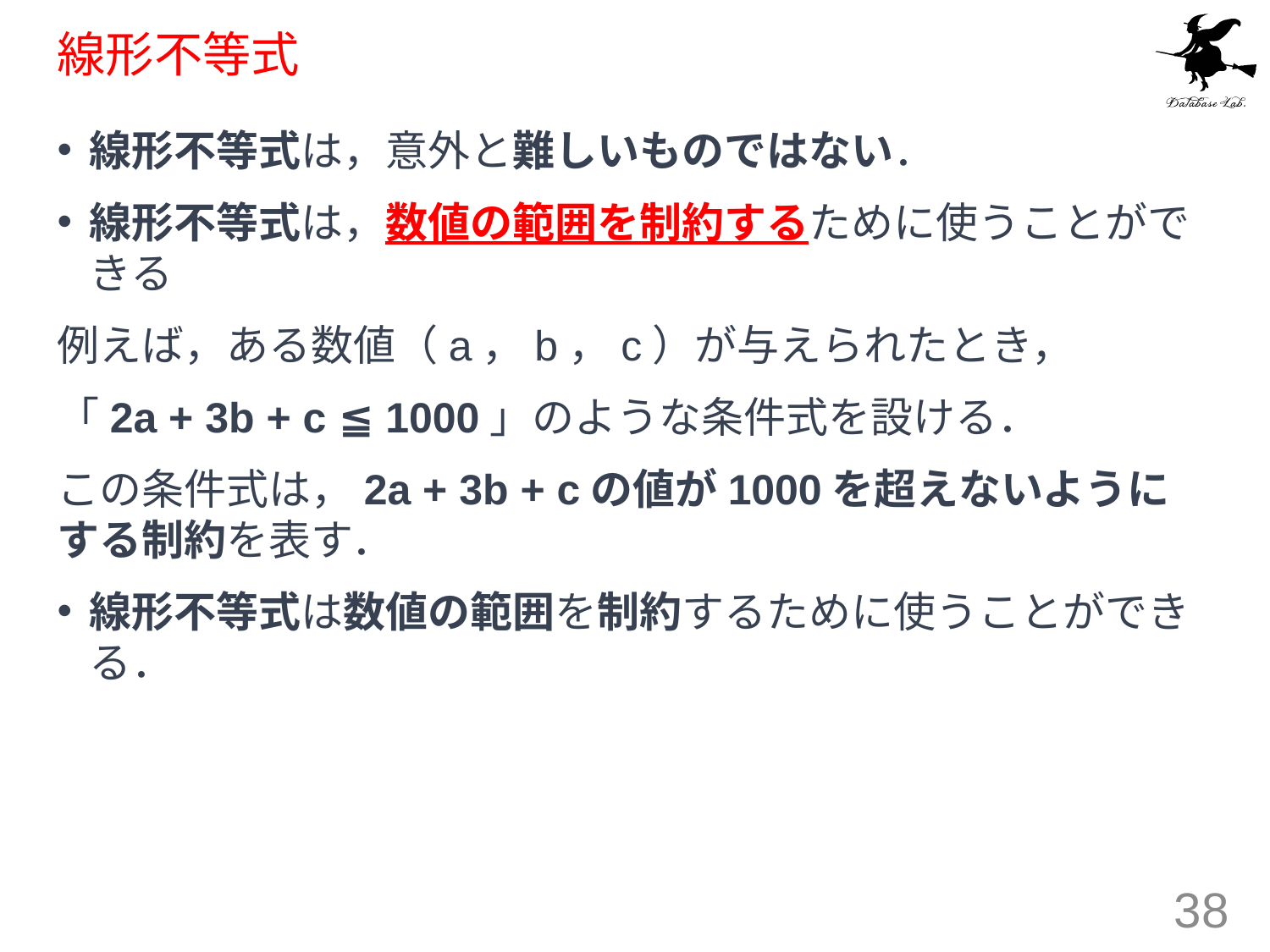

# 線形不等式
線形不等式は，意外と難しいものではない．
線形不等式は，数値の範囲を制約するために使うことができる
例えば，ある数値（a，b，c）が与えられたとき，
「2a + 3b + c ≦ 1000」のような条件式を設ける．
この条件式は，2a + 3b + cの値が1000を超えないようにする制約を表す．
線形不等式は数値の範囲を制約するために使うことができる．

38